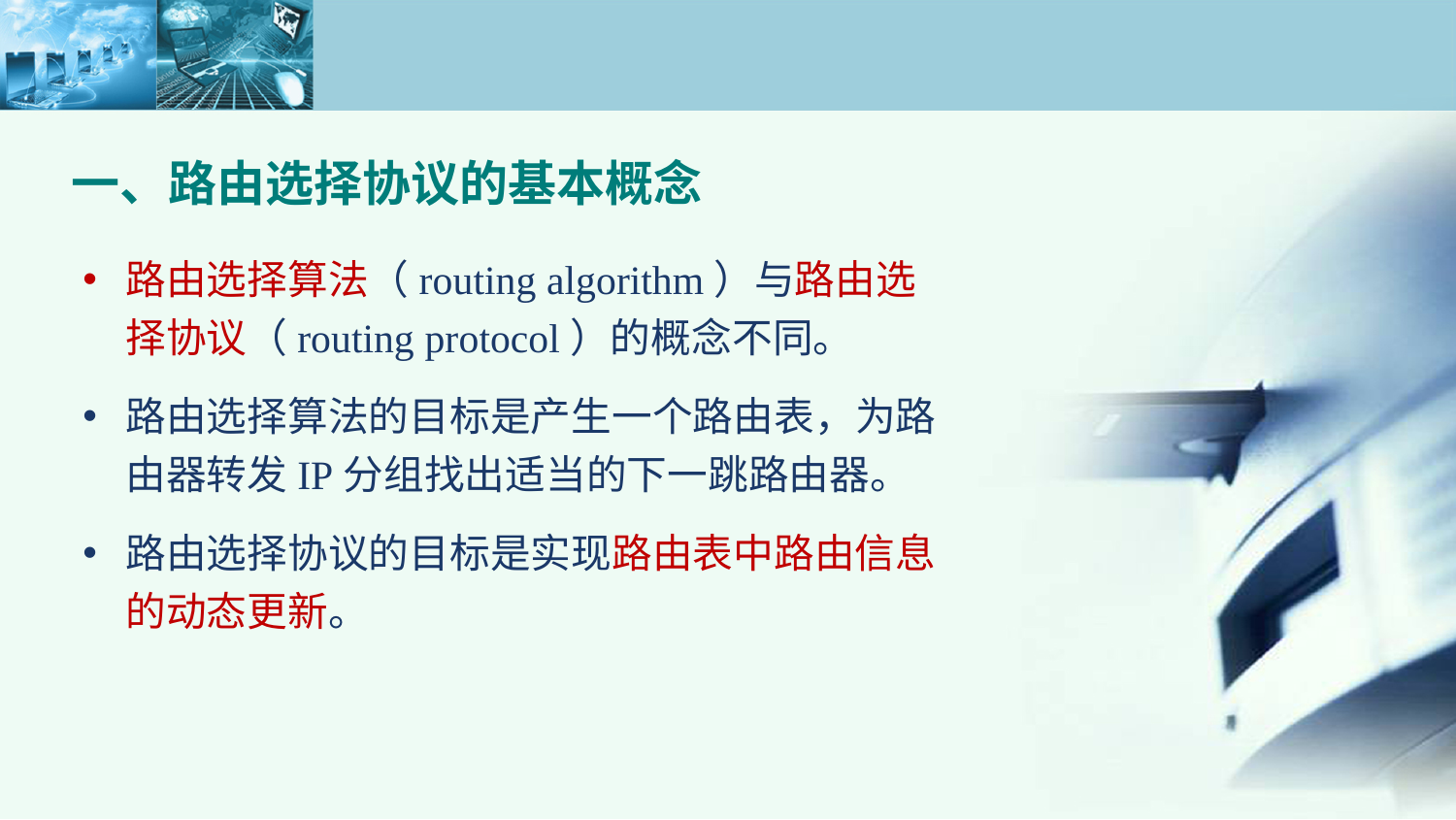

一、路由选择协议的基本概念
路由选择算法（routing algorithm）与路由选择协议（routing protocol）的概念不同。
路由选择算法的目标是产生一个路由表，为路由器转发IP分组找出适当的下一跳路由器。
路由选择协议的目标是实现路由表中路由信息的动态更新。